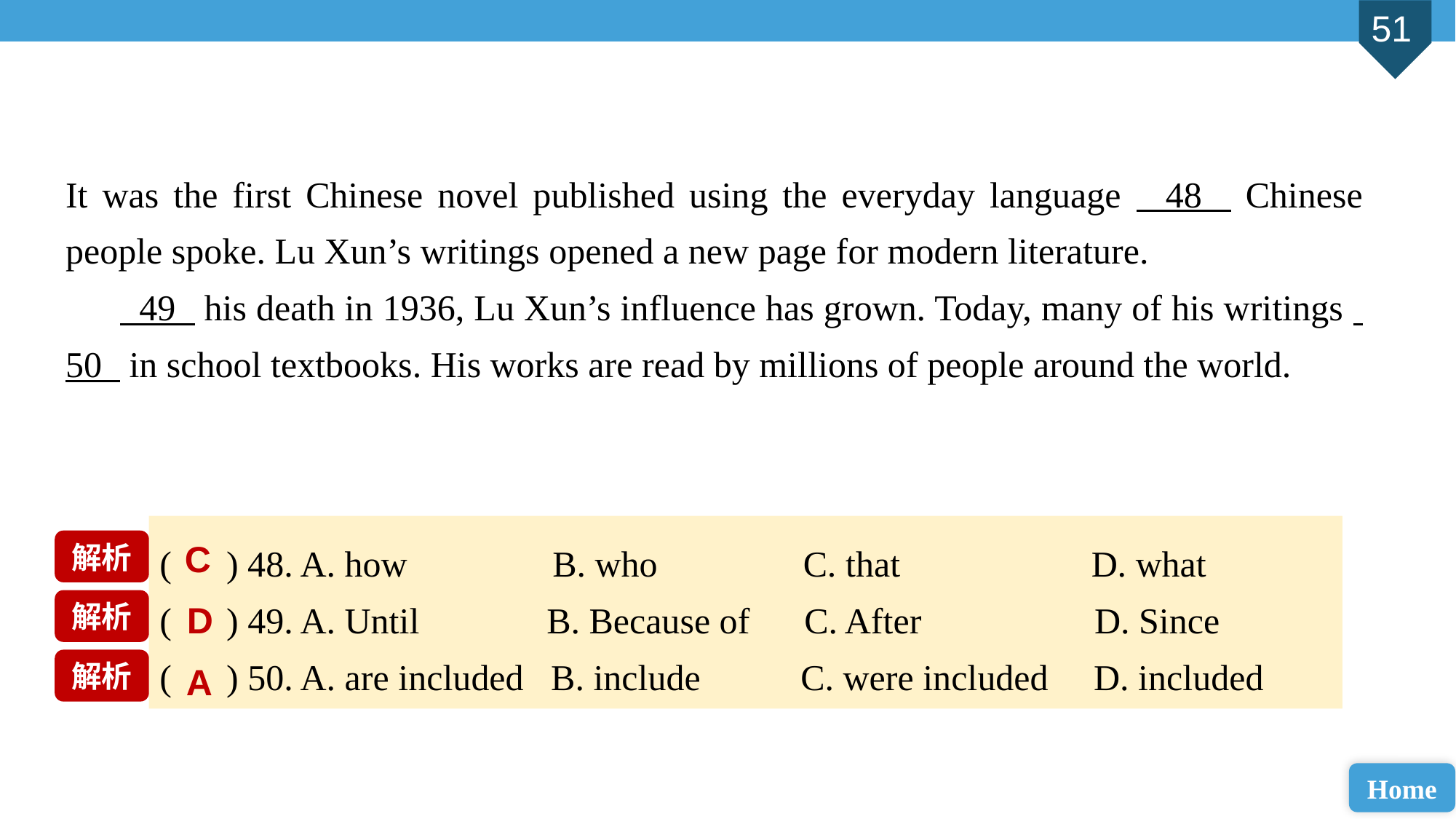

It was the first Chinese novel published using the everyday language   48   Chinese people spoke. Lu Xun’s writings opened a new page for modern literature.
  49   his death in 1936, Lu Xun’s influence has grown. Today, many of his writings   50   in school textbooks. His works are read by millions of people around the world.
(      ) 48. A. how                B. who                C. that                     D. what
(      ) 49. A. Until              B. Because of      C. After                   D. Since
(      ) 50. A. are included   B. include           C. were included     D. included
C
解析
解析
D
解析
A